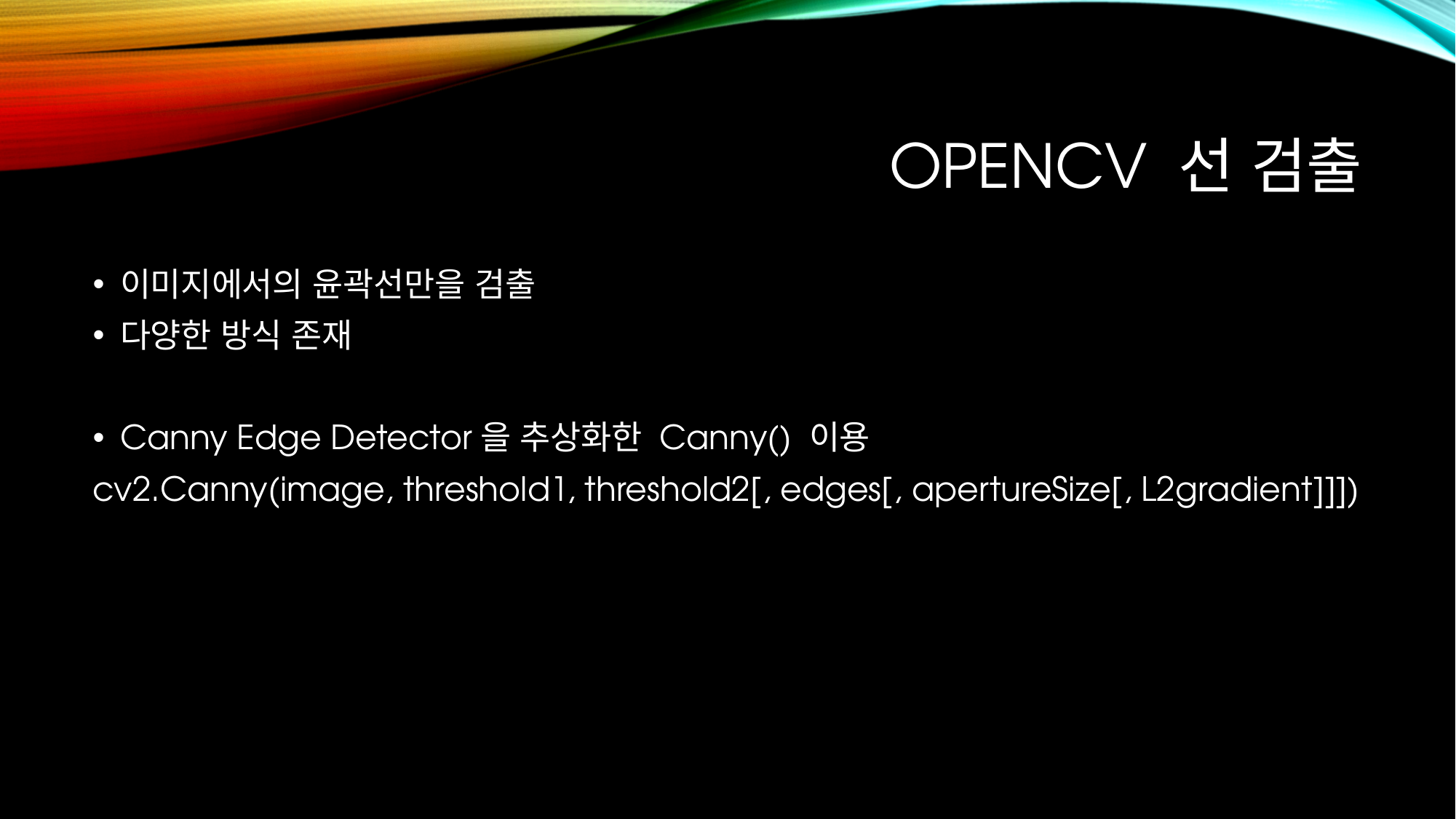

# OPENCV 선 검출
이미지에서의 윤곽선만을 검출
다양한 방식 존재

Canny Edge Detector을 추상화한 Canny() 이용
cv2.Canny(image, threshold1, threshold2[, edges[, apertureSize[, L2gradient]]])